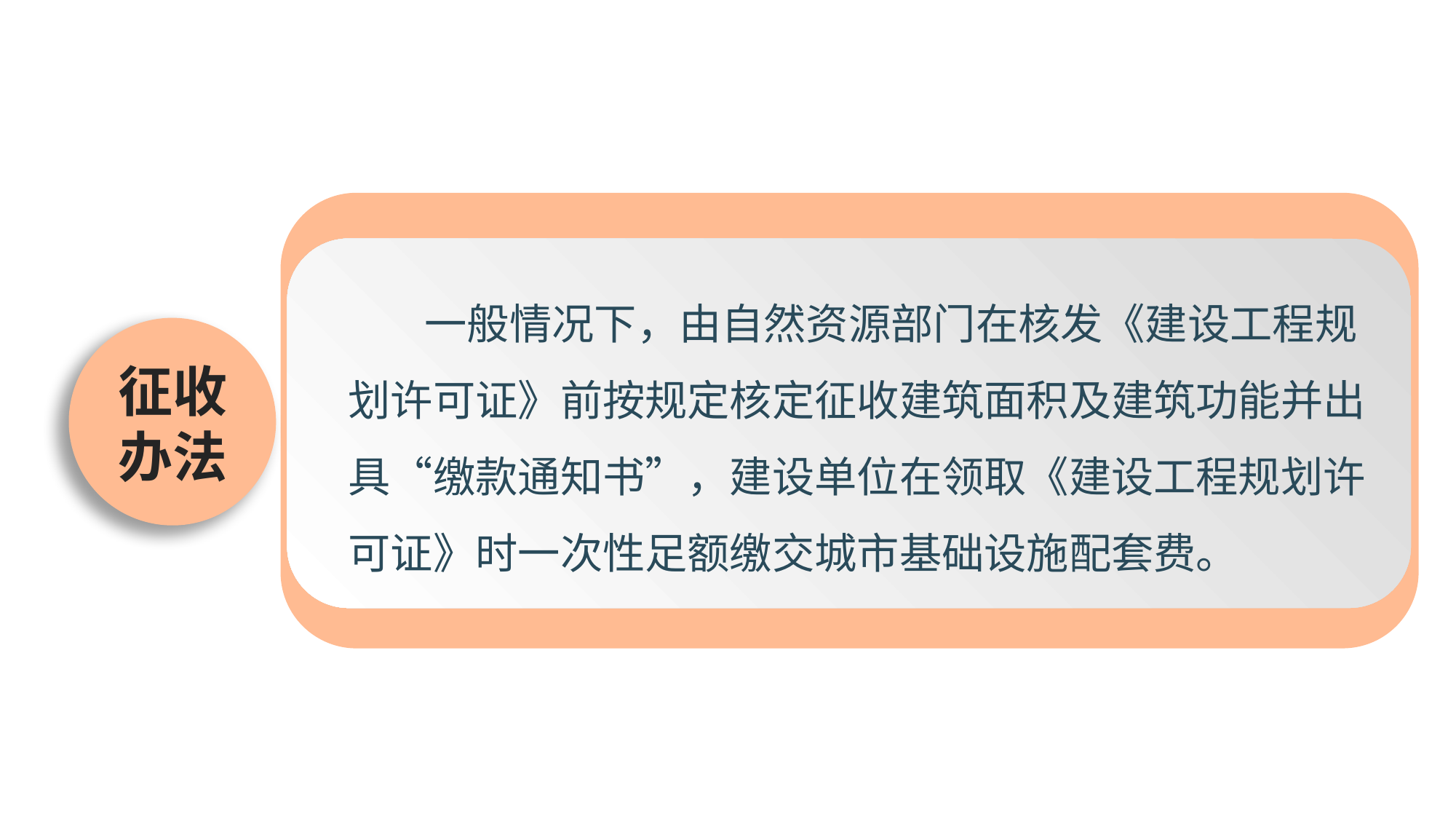

一般情况下，由自然资源部门在核发《建设工程规划许可证》前按规定核定征收建筑面积及建筑功能并出具“缴款通知书”，建设单位在领取《建设工程规划许可证》时一次性足额缴交城市基础设施配套费。

征收
办法